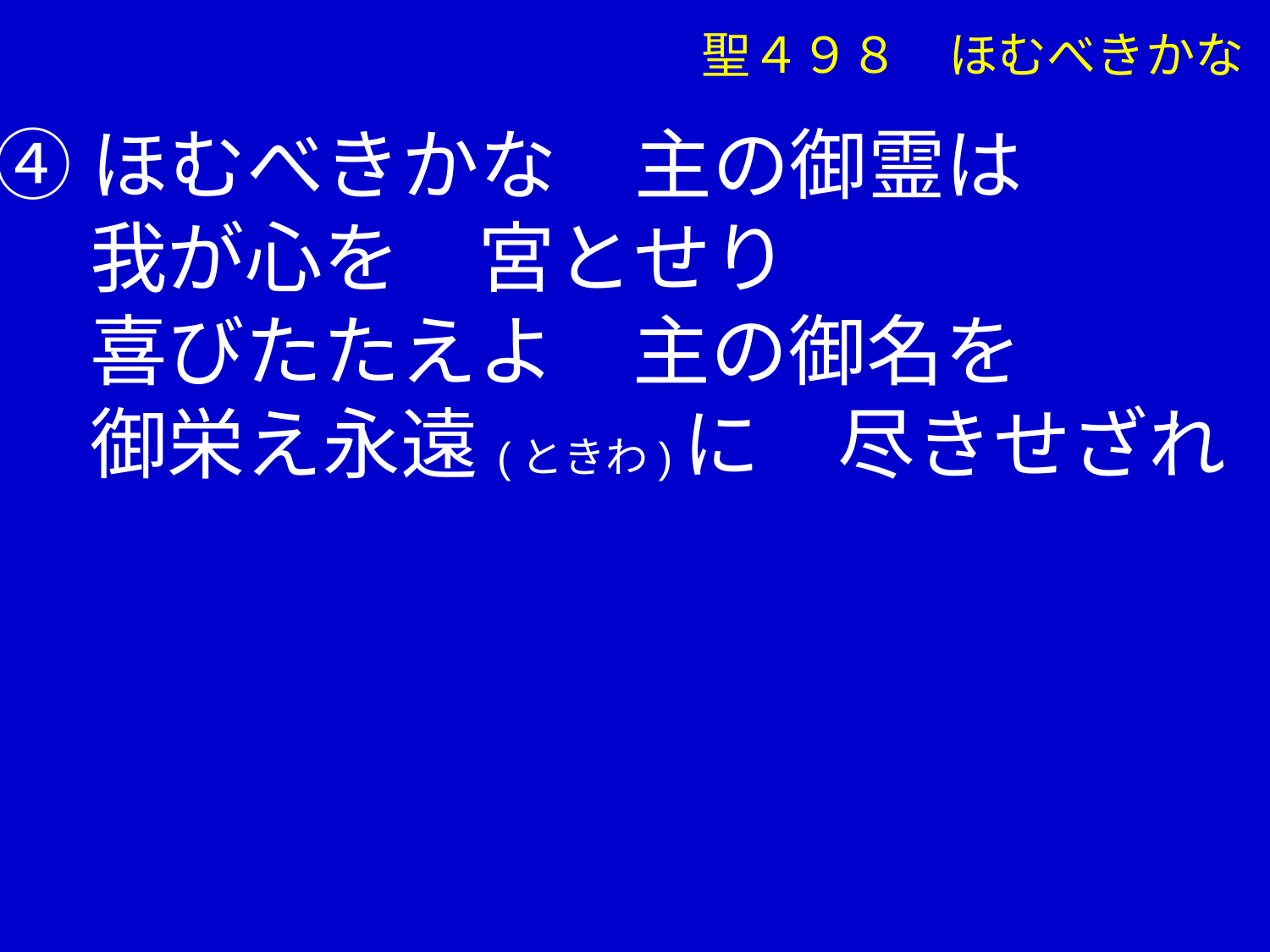

聖４９８　ほむべきかな
④ほむべきかな　主の御霊は
　 我が心を　宮とせり
　 喜びたたえよ　主の御名を
　 御栄え永遠(ときわ)に　尽きせざれ